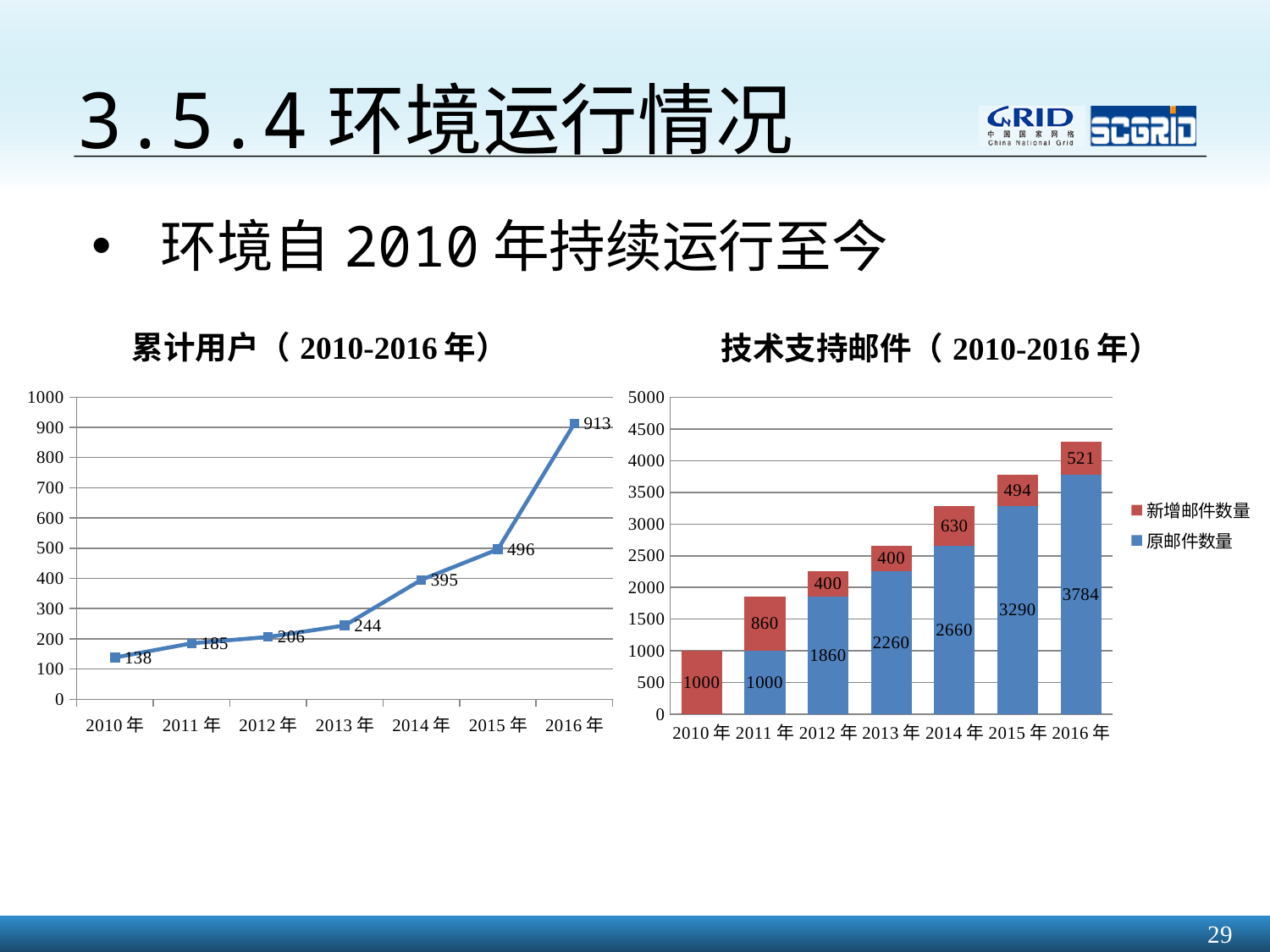

3.5.4环境运行情况
# 环境自2010年持续运行至今

### Chart: 累计用户（2010-2016年）

| Category | 累计用户数 |
|---|---|
| 2010年 | 138.0 |
| 2011年 | 185.0 |
| 2012年 | 206.0 |
| 2013年 | 244.0 |
| 2014年 | 395.0 |
| 2015年 | 496.0 |
| 2016年 | 913.0 |

### Chart: 技术支持邮件（2010-2016年）

| Category | 原邮件数量 | 新增邮件数量 |
|---|---|---|
| 2010年 | 0.0 | 1000.0 |
| 2011年 | 1000.0 | 860.0 |
| 2012年 | 1860.0 | 400.0 |
| 2013年 | 2260.0 | 400.0 |
| 2014年 | 2660.0 | 630.0 |
| 2015年 | 3290.0 | 494.0 |
| 2016年 | 3784.0 | 521.0 |